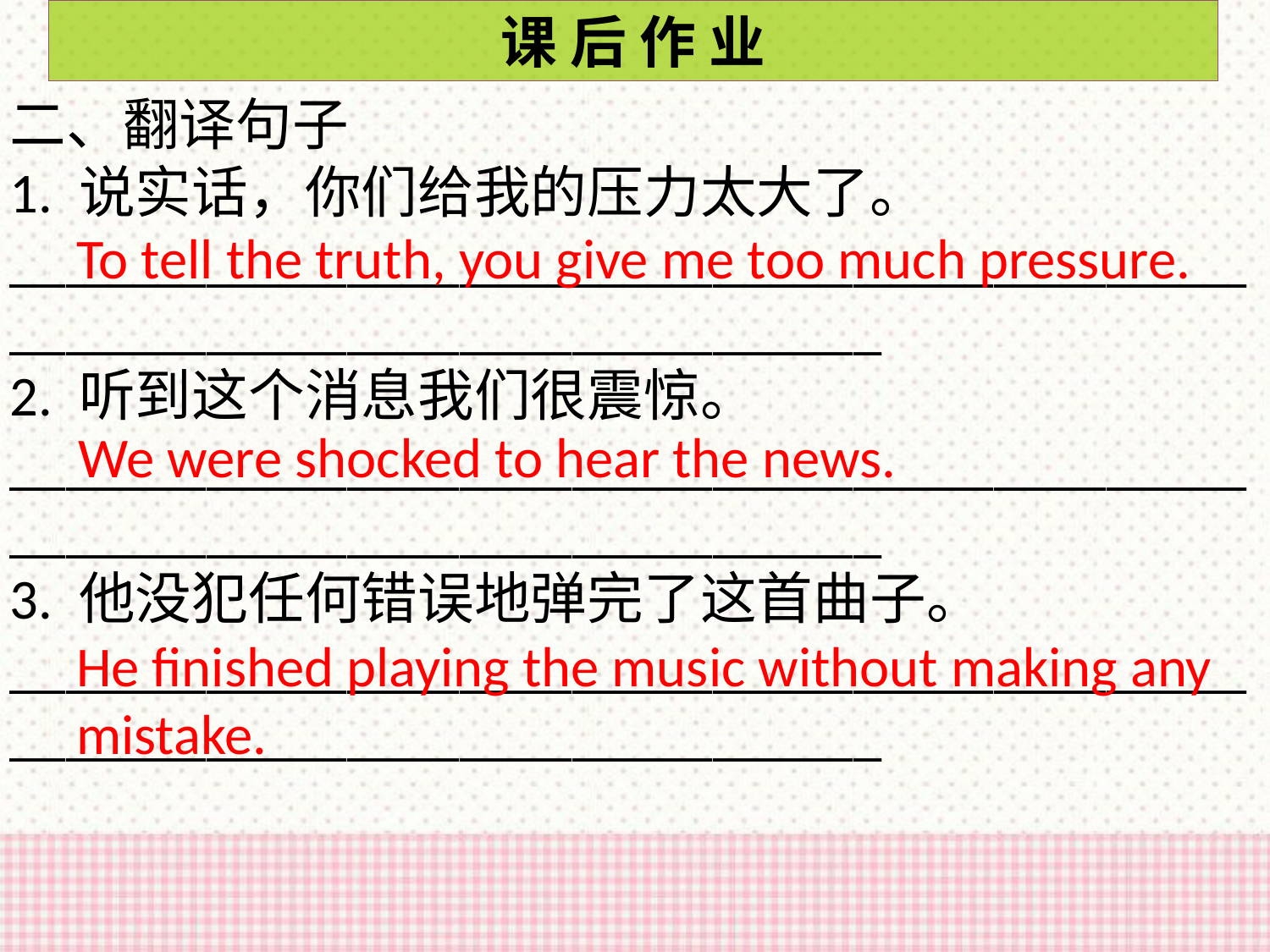

课 后 作 业
二、翻译句子
1. 说实话，你们给我的压力太大了。
___________________________________________________________________________
2. 听到这个消息我们很震惊。
___________________________________________________________________________
3. 他没犯任何错误地弹完了这首曲子。
___________________________________________________________________________
To tell the truth, you give me too much pressure.
We were shocked to hear the news.
He finished playing the music without making any mistake.